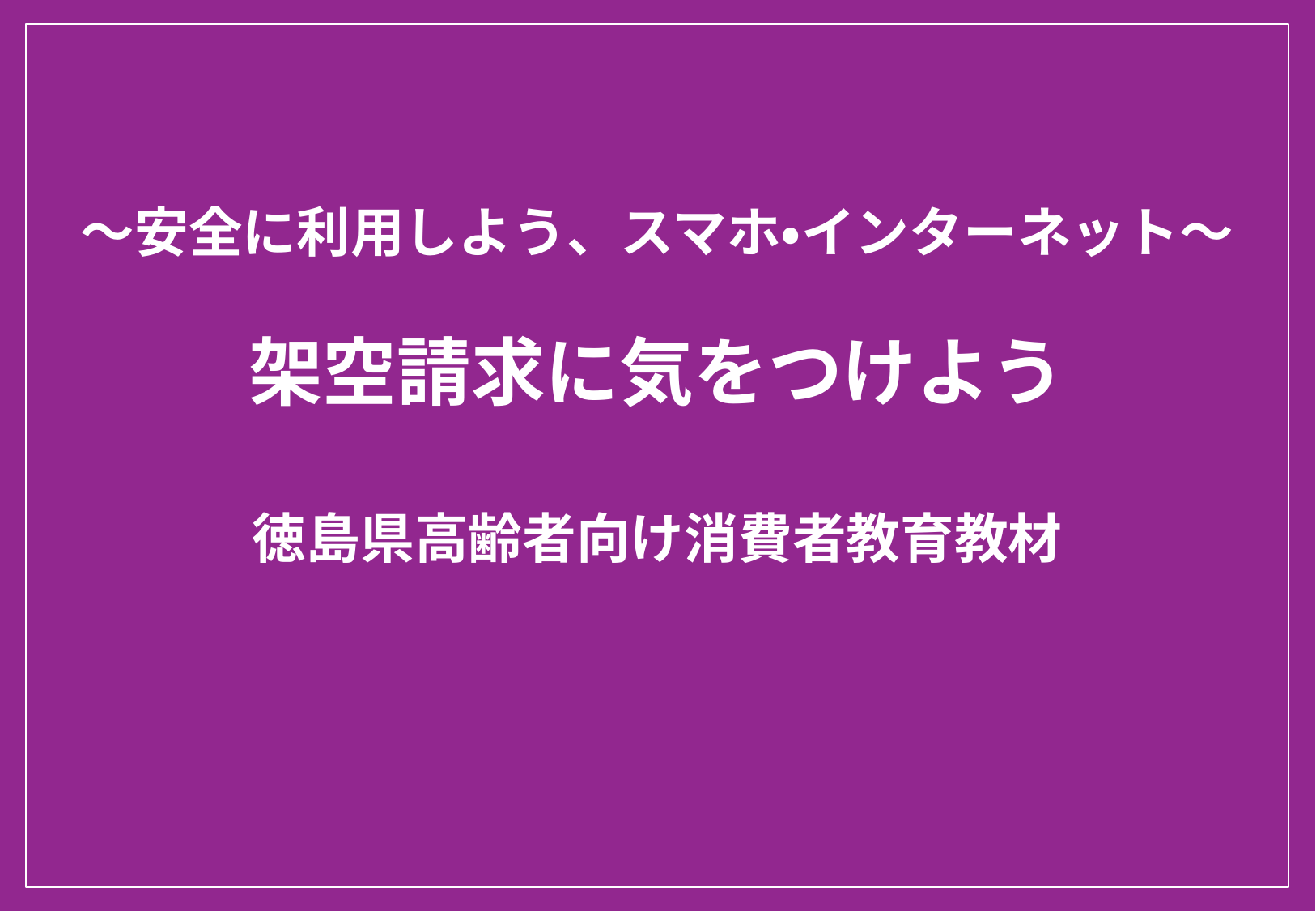

# ～安全に利用しよう、スマホ・インターネット～ 架空請求に気をつけよう
徳島県高齢者向け消費者教育教材